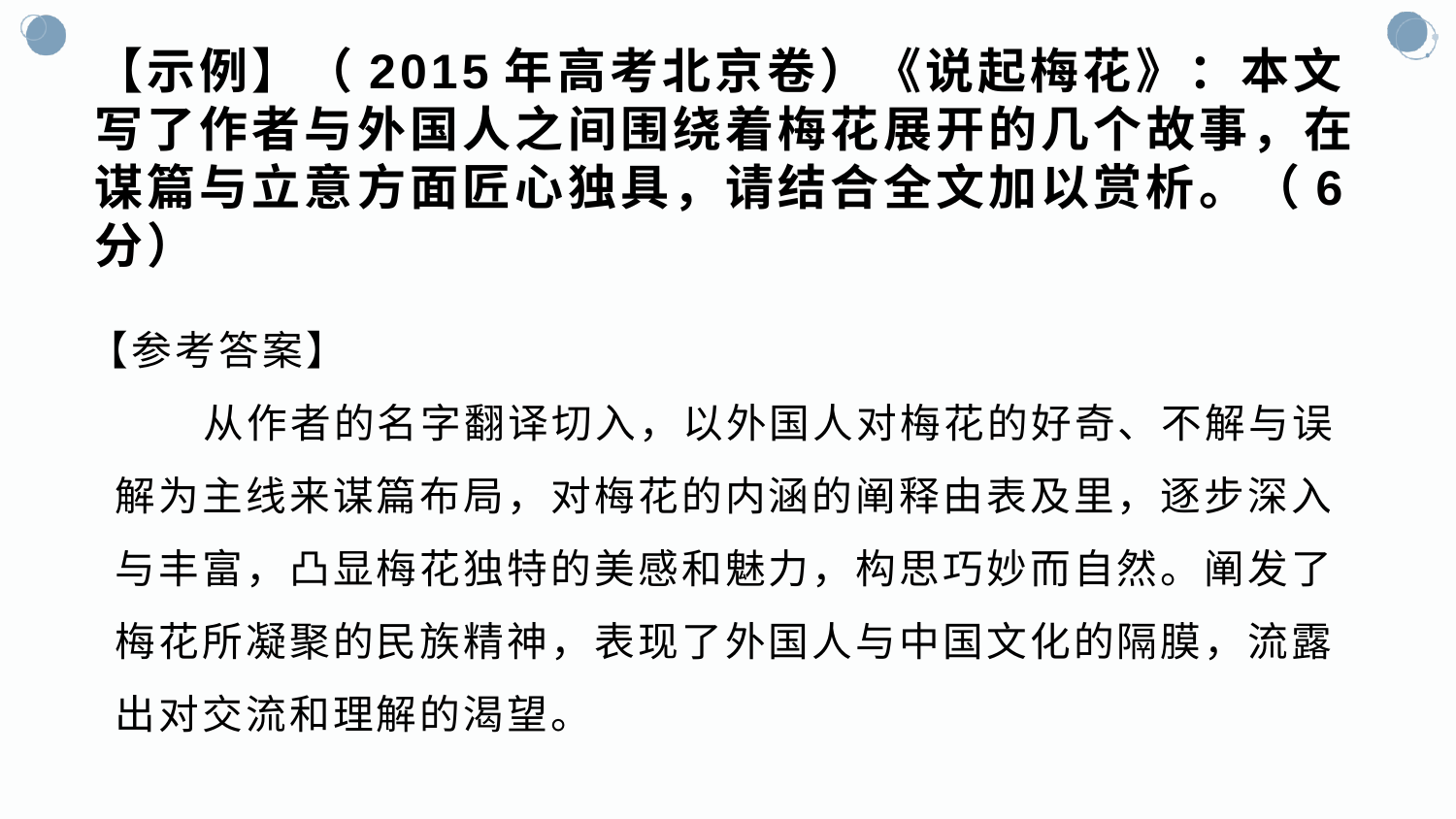

# 【示例】（2015年高考北京卷）《说起梅花》：本文写了作者与外国人之间围绕着梅花展开的几个故事，在谋篇与立意方面匠心独具，请结合全文加以赏析。（6分）
【参考答案】
   从作者的名字翻译切入，以外国人对梅花的好奇、不解与误解为主线来谋篇布局，对梅花的内涵的阐释由表及里，逐步深入与丰富，凸显梅花独特的美感和魅力，构思巧妙而自然。阐发了梅花所凝聚的民族精神，表现了外国人与中国文化的隔膜，流露出对交流和理解的渴望。